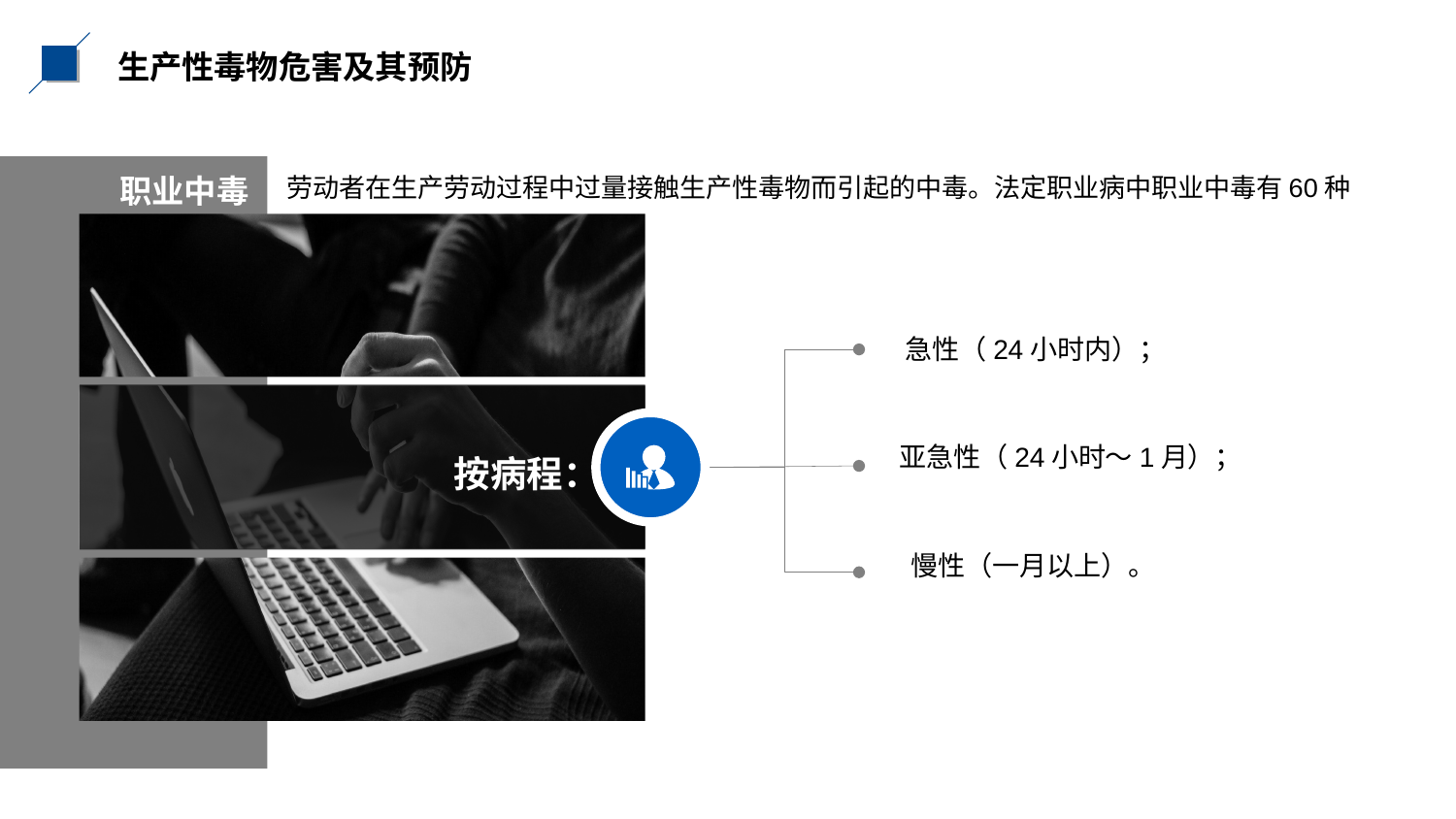

生产性毒物危害及其预防
职业中毒

劳动者在生产劳动过程中过量接触生产性毒物而引起的中毒。法定职业病中职业中毒有60种

急性（24小时内）；

按病程：
亚急性（24小时～1月）；
慢性（一月以上）。